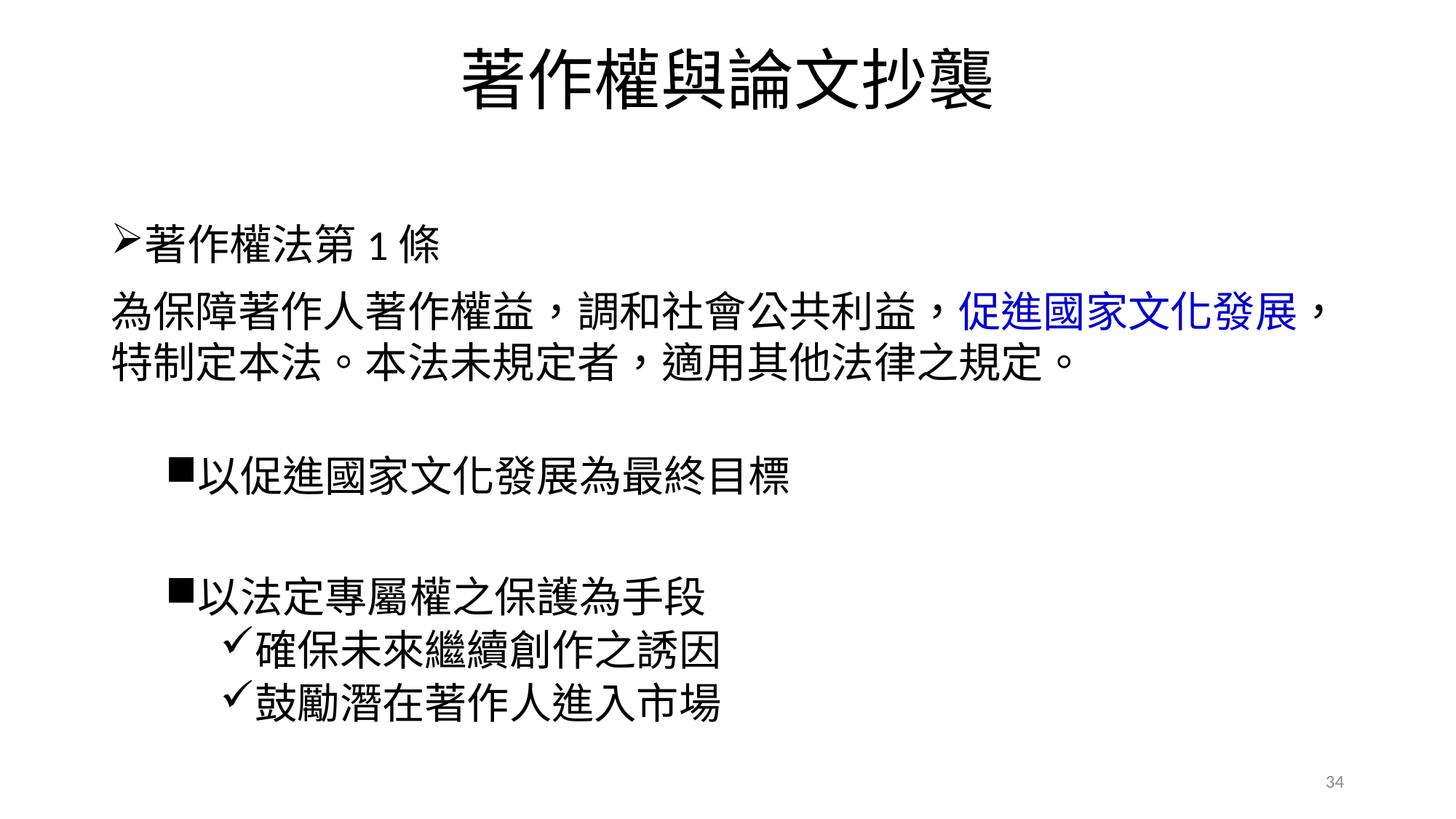

# 著作權與論文抄襲
著作權法第1條
為保障著作人著作權益，調和社會公共利益，促進國家文化發展，特制定本法。本法未規定者，適用其他法律之規定。

以促進國家文化發展為最終目標

以法定專屬權之保護為手段
確保未來繼續創作之誘因
鼓勵潛在著作人進入市場
34